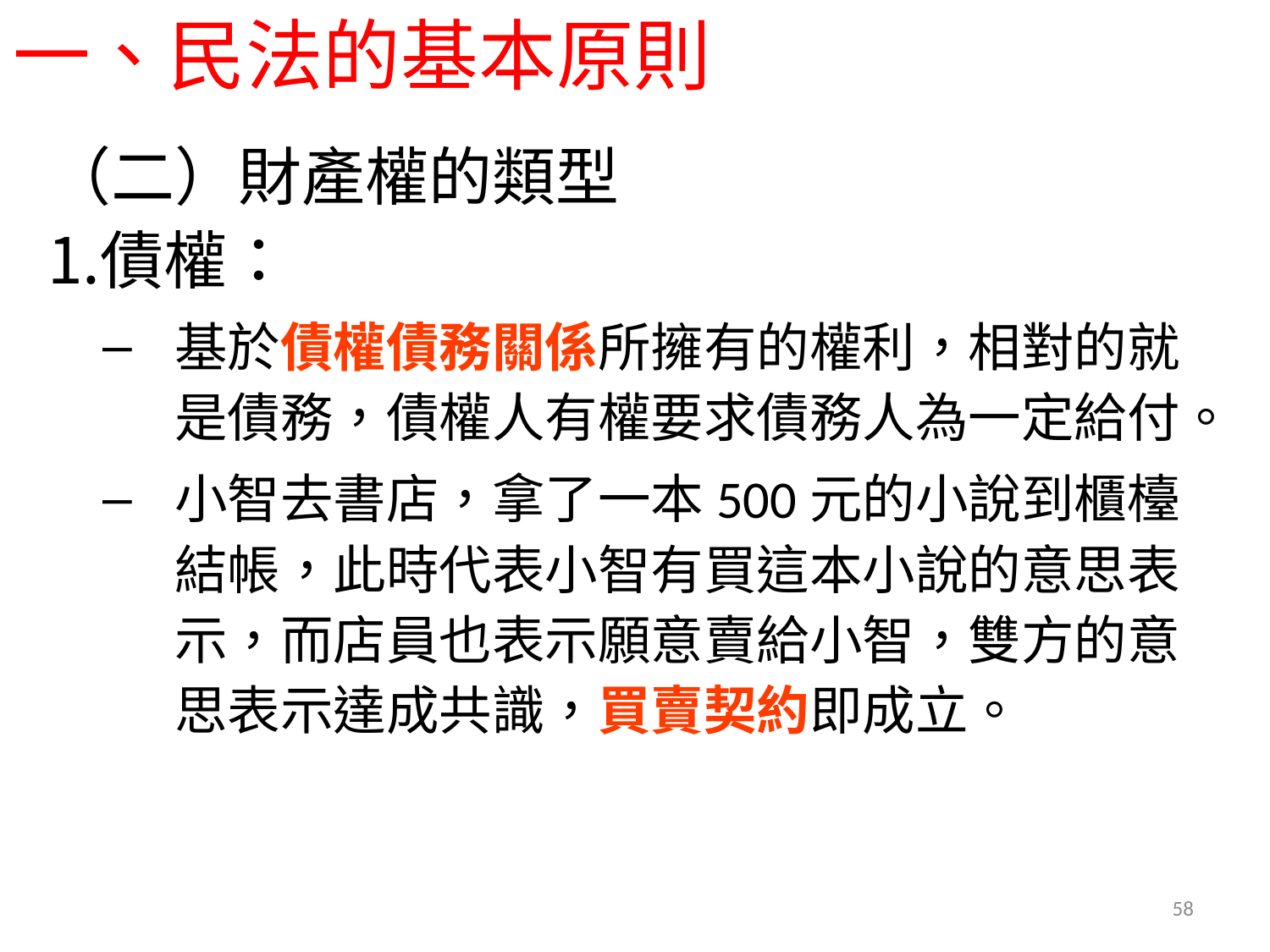

# 一、民法的基本原則
（二）財產權的類型
債權：
基於債權債務關係所擁有的權利，相對的就是債務，債權人有權要求債務人為一定給付。
小智去書店，拿了一本500元的小說到櫃檯結帳，此時代表小智有買這本小說的意思表示，而店員也表示願意賣給小智，雙方的意思表示達成共識，買賣契約即成立。

58